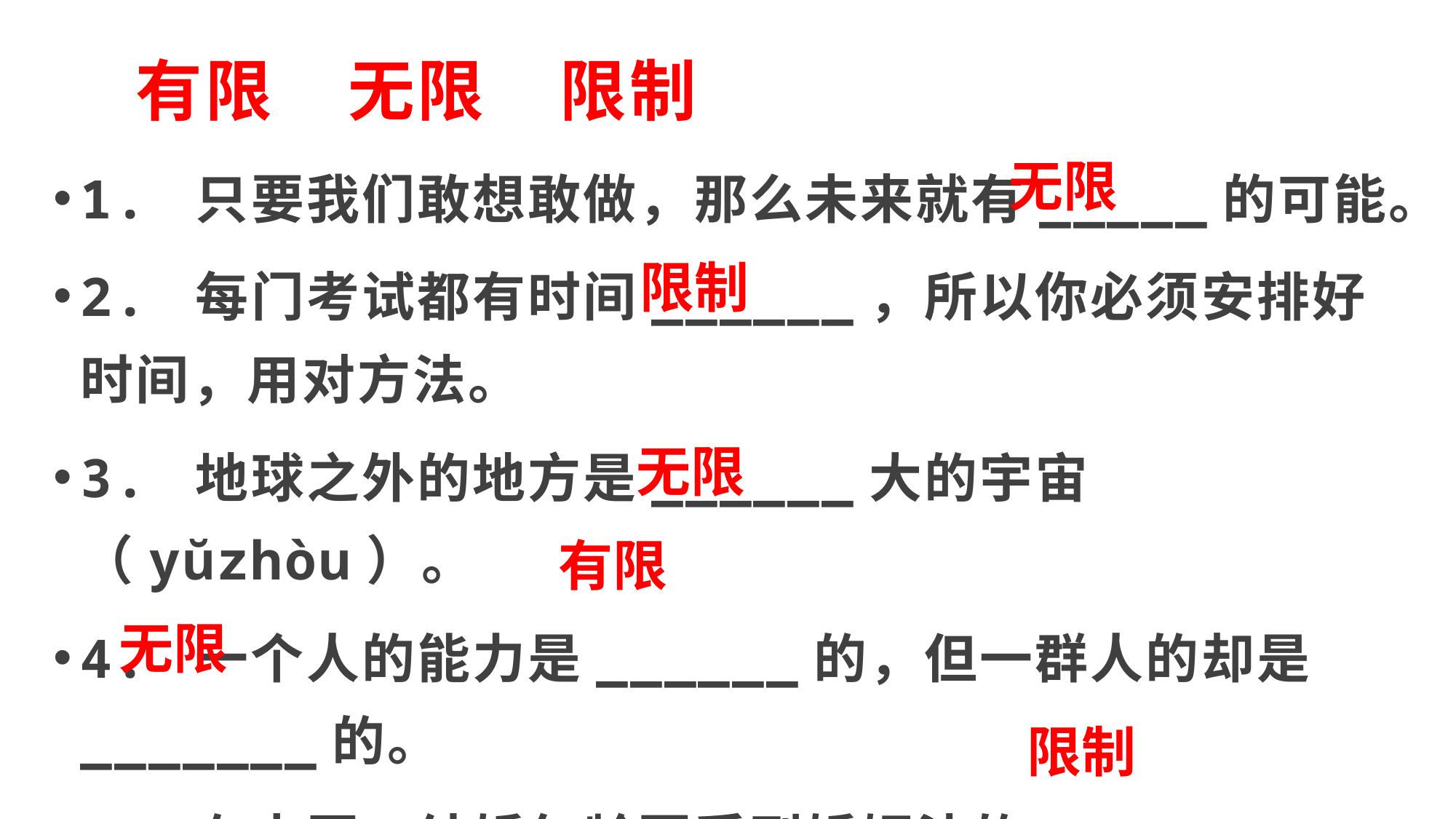

# 有限    无限    限制
1. 只要我们敢想敢做，那么未来就有_____的可能。
2. 每门考试都有时间______，所以你必须安排好时间，用对方法。
3. 地球之外的地方是______大的宇宙（yŭzhòu）。
4. 一个人的能力是______的，但一群人的却是_______的。
5. 在中国，结婚年龄要受到婚姻法的_________。

无限
限制
无限
有限
无限
限制